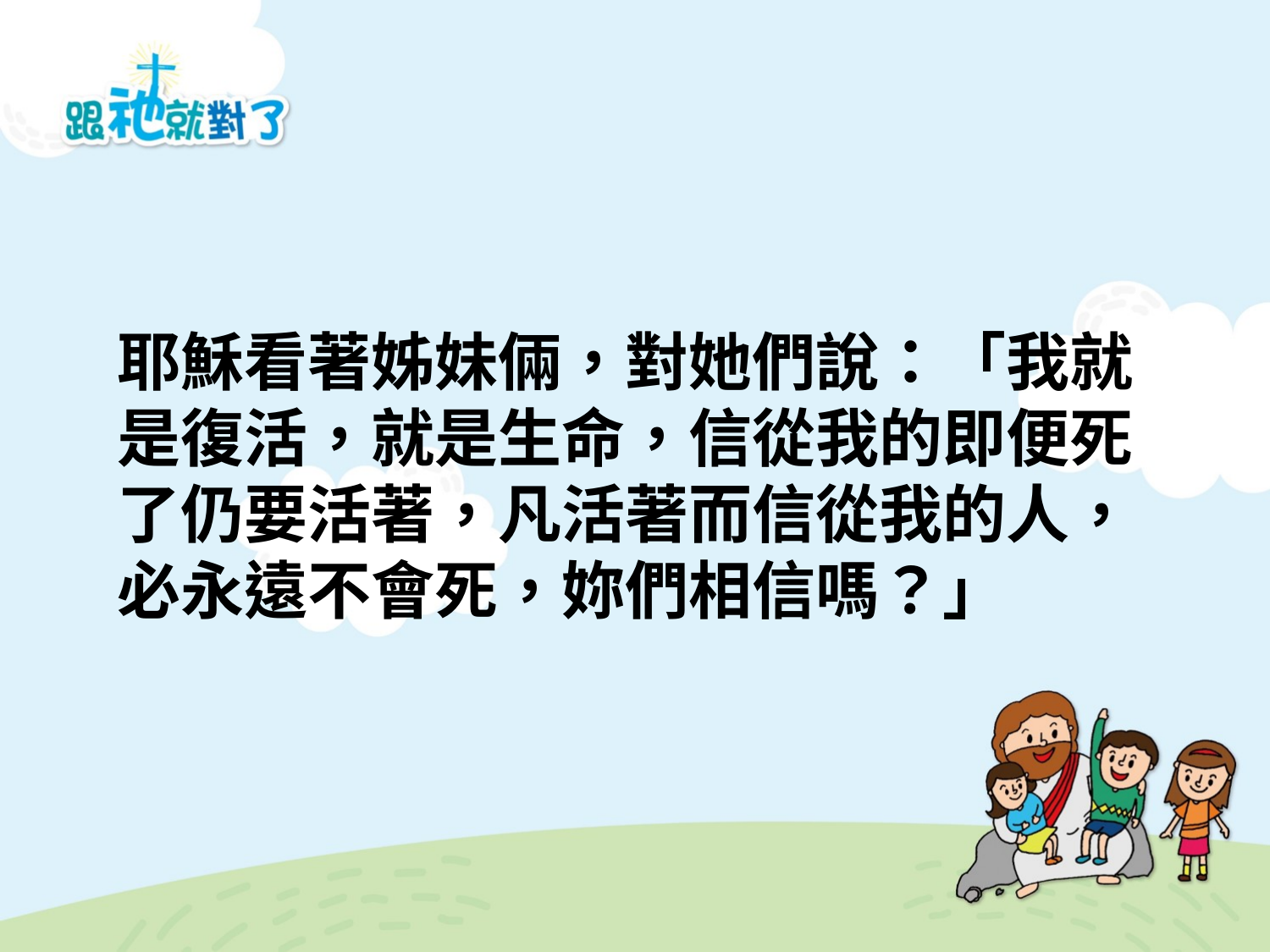

耶穌看著姊妹倆，對她們說：「我就是復活，就是生命，信從我的即便死了仍要活著，凡活著而信從我的人，必永遠不會死，妳們相信嗎？」